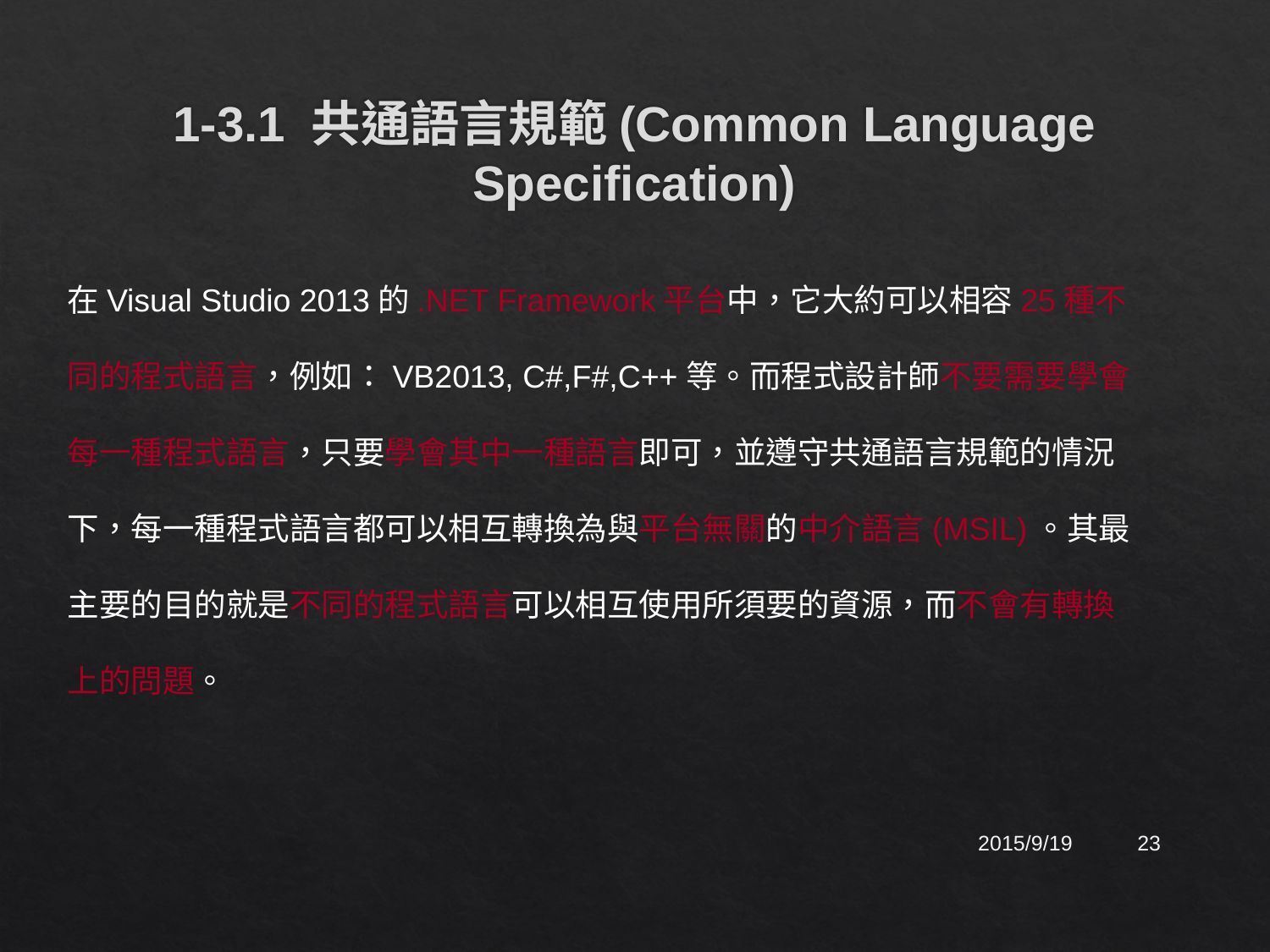

# 1-3.1 共通語言規範(Common Language Specification)
在Visual Studio 2013的.NET Framework平台中，它大約可以相容25種不同的程式語言，例如：VB2013, C#,F#,C++等。而程式設計師不要需要學會每一種程式語言，只要學會其中一種語言即可，並遵守共通語言規範的情況下，每一種程式語言都可以相互轉換為與平台無關的中介語言(MSIL)。其最主要的目的就是不同的程式語言可以相互使用所須要的資源，而不會有轉換上的問題。
2015/9/19
23